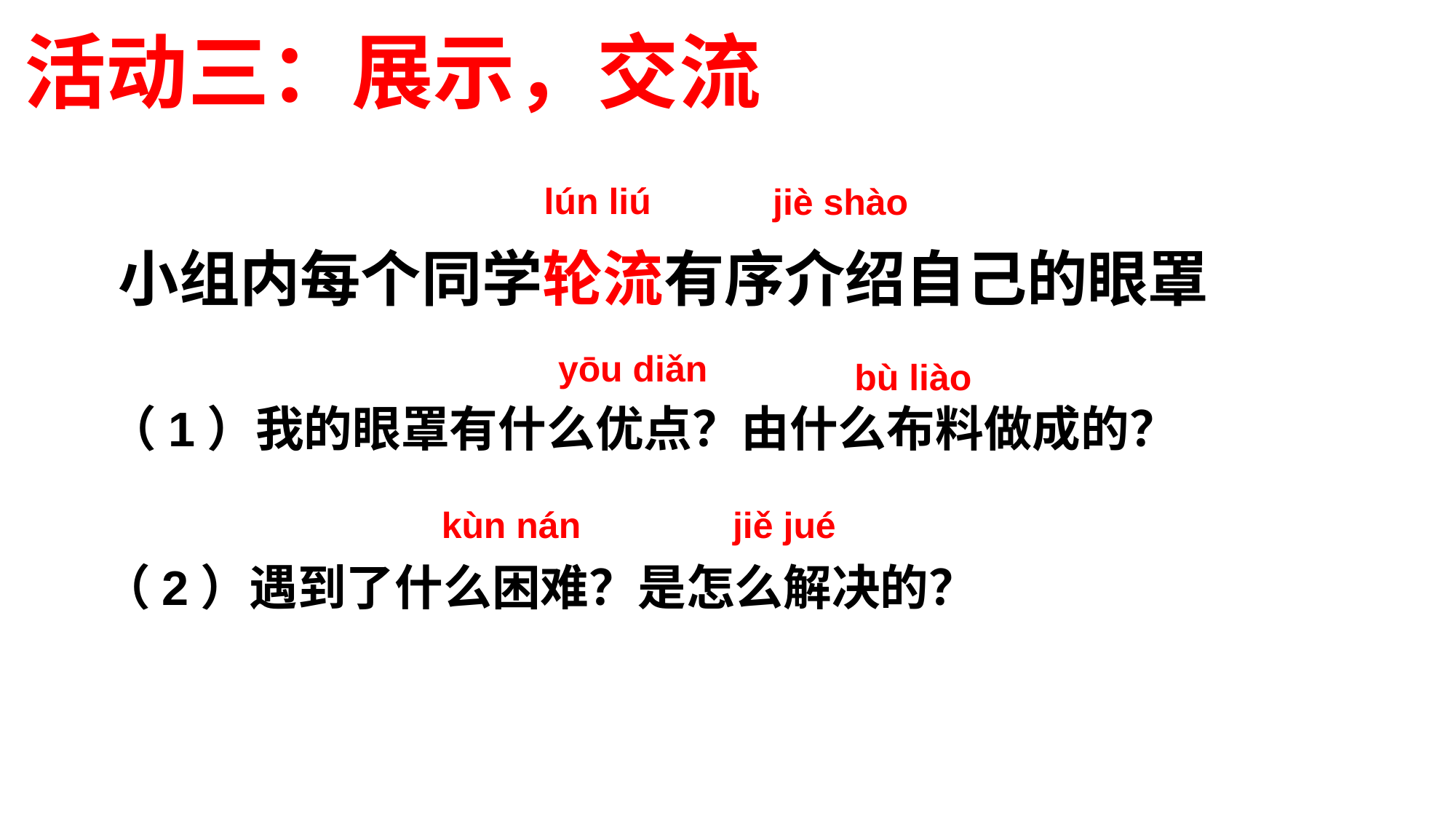

活动三：展示，交流
lún liú
jiè shào
  小组内每个同学轮流有序介绍自己的眼罩
yōu diǎn
bù liào
（1）我的眼罩有什么优点？由什么布料做成的？
kùn nán
jiě jué
（2）遇到了什么困难？是怎么解决的？